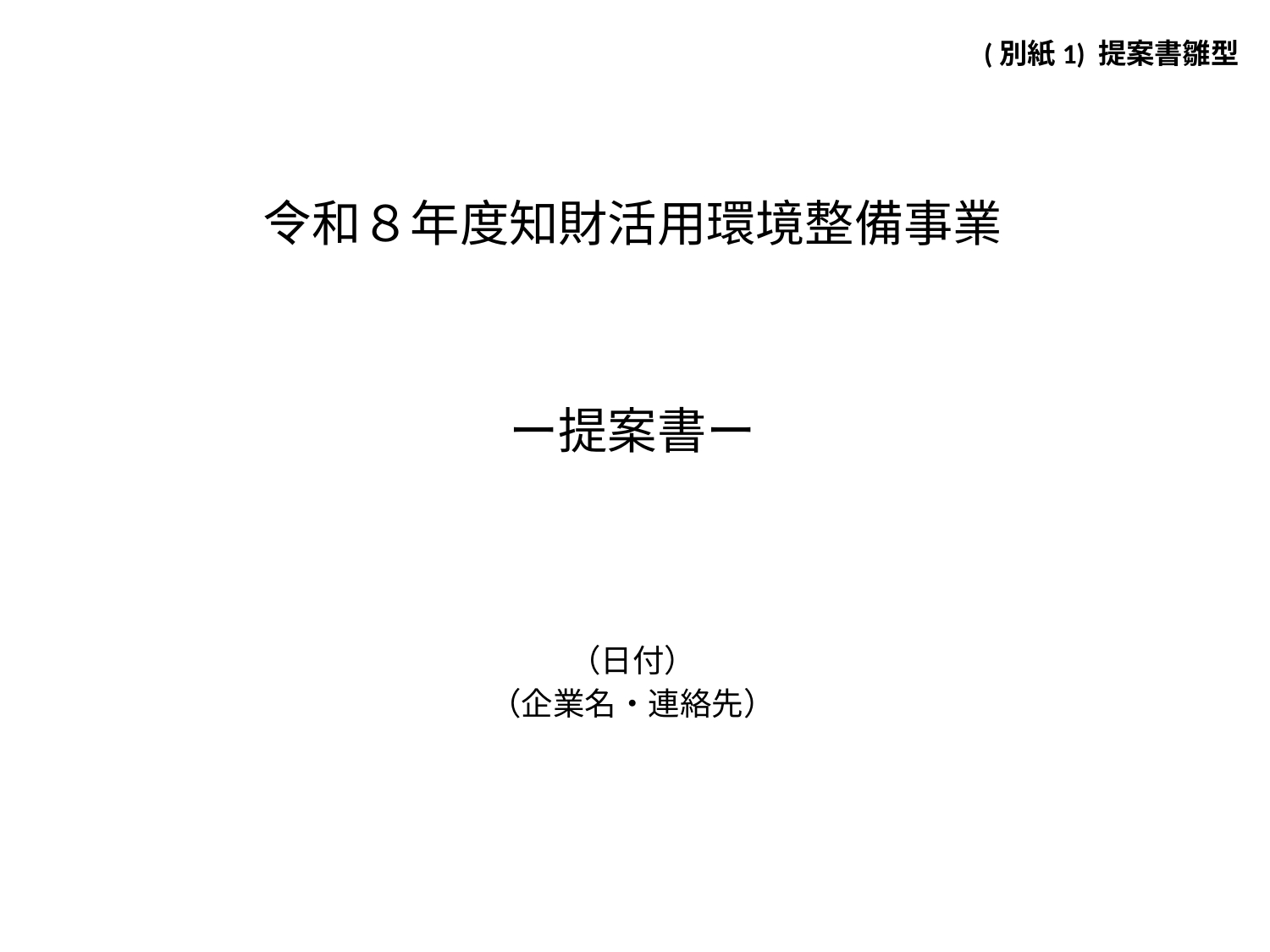

(別紙1) 提案書雛型
令和８年度知財活用環境整備事業

ー提案書ー

（日付）
（企業名・連絡先）